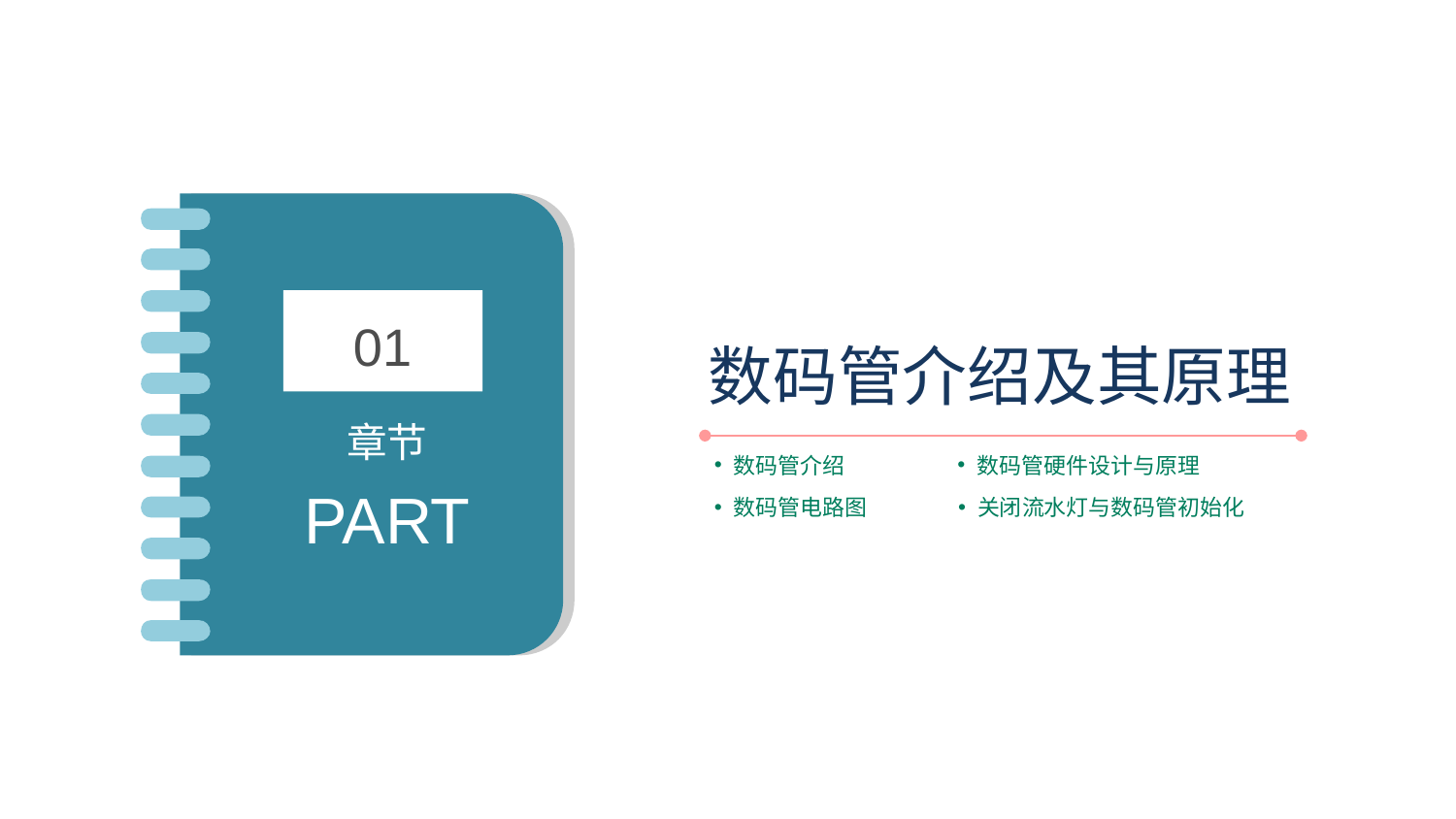

01
章节
PART
数码管介绍及其原理
数码管介绍
数码管硬件设计与原理
数码管电路图
关闭流水灯与数码管初始化